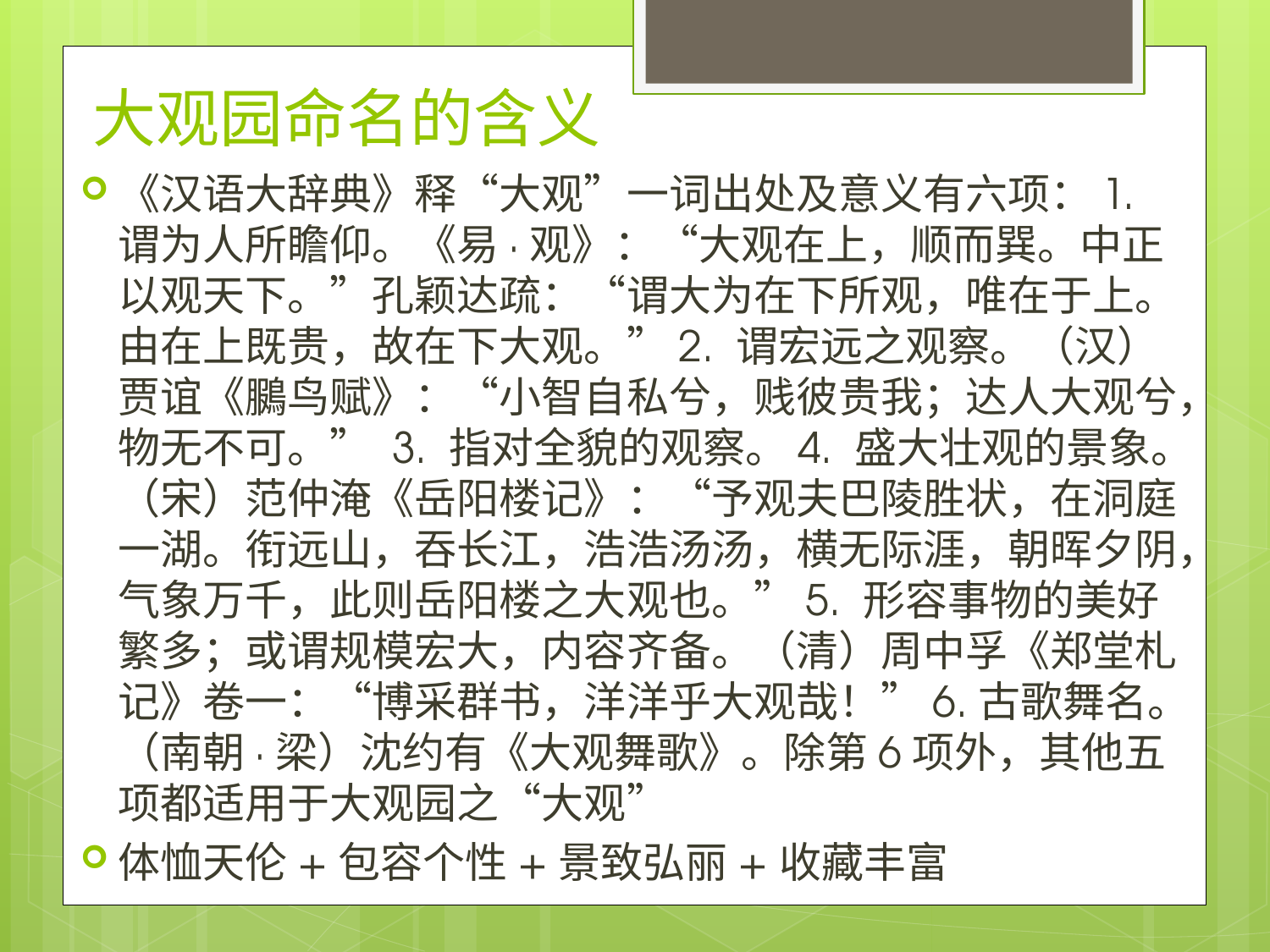

# 大观园命名的含义
《汉语大辞典》释“大观”一词出处及意义有六项：1.谓为人所瞻仰。《易·观》：“大观在上，顺而巽。中正以观天下。”孔颖达疏：“谓大为在下所观，唯在于上。由在上既贵，故在下大观。”2. 谓宏远之观察。（汉）贾谊《鵩鸟赋》：“小智自私兮，贱彼贵我；达人大观兮，物无不可。” 3. 指对全貌的观察。4. 盛大壮观的景象。（宋）范仲淹《岳阳楼记》：“予观夫巴陵胜状，在洞庭一湖。衔远山，吞长江，浩浩汤汤，横无际涯，朝晖夕阴，气象万千，此则岳阳楼之大观也。”5. 形容事物的美好繁多；或谓规模宏大，内容齐备。（清）周中孚《郑堂札记》卷一：“博采群书，洋洋乎大观哉！”6.古歌舞名。（南朝·梁）沈约有《大观舞歌》。除第6项外，其他五项都适用于大观园之“大观”
体恤天伦+包容个性+景致弘丽+收藏丰富